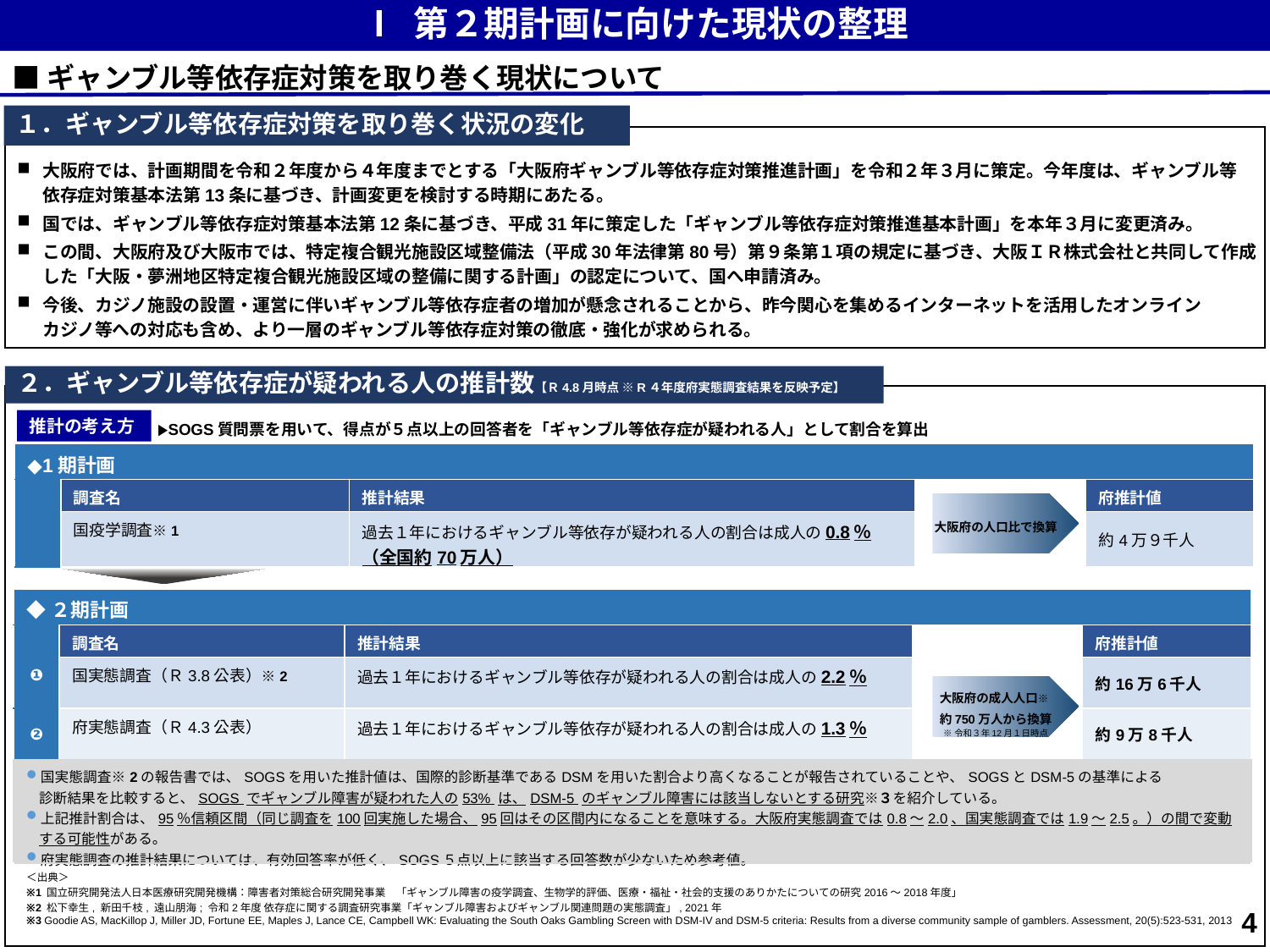

Ⅰ 第２期計画に向けた現状の整理
■ギャンブル等依存症対策を取り巻く現状について
１．ギャンブル等依存症対策を取り巻く状況の変化

大阪府では、計画期間を令和２年度から４年度までとする「大阪府ギャンブル等依存症対策推進計画」を令和２年３月に策定。今年度は、ギャンブル等
依存症対策基本法第13条に基づき、計画変更を検討する時期にあたる。
国では、ギャンブル等依存症対策基本法第12条に基づき、平成31年に策定した「ギャンブル等依存症対策推進基本計画」を本年３月に変更済み。
この間、大阪府及び大阪市では、特定複合観光施設区域整備法（平成30年法律第80号）第９条第１項の規定に基づき、大阪ＩＲ株式会社と共同して作成
した「大阪・夢洲地区特定複合観光施設区域の整備に関する計画」の認定について、国へ申請済み。
今後、カジノ施設の設置・運営に伴いギャンブル等依存症者の増加が懸念されることから、昨今関心を集めるインターネットを活用したオンライン
カジノ等への対応も含め、より一層のギャンブル等依存症対策の徹底・強化が求められる。
２．ギャンブル等依存症が疑われる人の推計数【Ｒ4.8月時点 ※R４年度府実態調査結果を反映予定】

推計の考え方
▶SOGS質問票を用いて、得点が５点以上の回答者を「ギャンブル等依存症が疑われる人」として割合を算出
| ◆1期計画 |  |  |  |  |
| --- | --- | --- | --- | --- |
|  | 調査名 | 推計結果 |  | 府推計値 |
|  | 国疫学調査※1 | 過去１年におけるギャンブル等依存が疑われる人の割合は成人の0.8％（全国約70万人） |  | 約4万９千人 |

大阪府の人口比で換算

| ◆２期計画 |  |  |  |  |
| --- | --- | --- | --- | --- |
| ❶ | 調査名 | 推計結果 |  | 府推計値 |
|  | 国実態調査（Ｒ3.8公表）※2 | 過去１年におけるギャンブル等依存が疑われる人の割合は成人の2.2％ |  | 約16万6千人 |
| ❷ | 府実態調査（Ｒ4.3公表） | 過去１年におけるギャンブル等依存が疑われる人の割合は成人の1.3％ |  | 約9万8千人 |
| 国実態調査※2の報告書では、SOGSを用いた推計値は、国際的診断基準であるDSMを用いた割合より高くなることが報告されていることや、SOGSとDSM-5の基準による 診断結果を比較すると、SOGS でギャンブル障害が疑われた人の53% は、DSM-5 のギャンブル障害には該当しないとする研究※３を紹介している。 上記推計割合は、95％信頼区間（同じ調査を100回実施した場合、95回はその区間内になることを意味する。大阪府実態調査では0.8～2.0、国実態調査では1.9～2.5。）の間で変動する可能性がある。 府実態調査の推計結果については、有効回答率が低く、SOGS５点以上に該当する回答数が少ないため参考値。 |  |  |  |  |
| ＜出典＞ ※1 国立研究開発法人日本医療研究開発機構：障害者対策総合研究開発事業　「ギャンブル障害の疫学調査、生物学的評価、医療・福祉・社会的支援のありかたについての研究2016～2018年度」 ※2 松下幸生, 新田千枝, 遠山朋海; 令和2年度 依存症に関する調査研究事業「ギャンブル障害およびギャンブル関連問題の実態調査」, 2021年 ※3 Goodie AS, MacKillop J, Miller JD, Fortune EE, Maples J, Lance CE, Campbell WK: Evaluating the South Oaks Gambling Screen with DSM-IV and DSM-5 criteria: Results from a diverse community sample of gamblers. Assessment, 20(5):523-531, 2013 |  |  |  |  |

大阪府の成人人口※
約750万人から換算
※令和３年12月１日時点
4